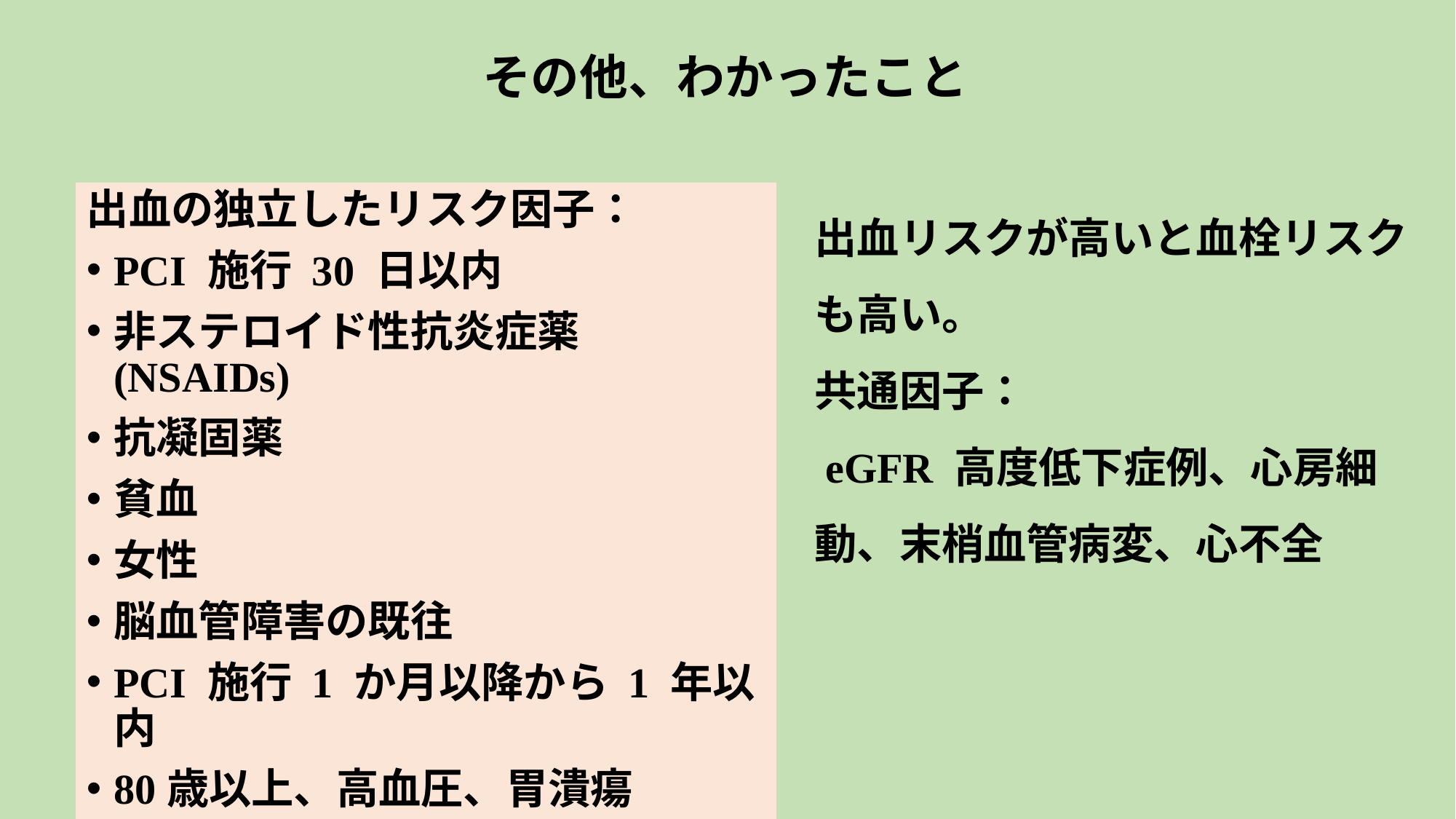

# その他、わかったこと
出血リスクが高いと血栓リスクも高い。
共通因子：
 eGFR 高度低下症例、心房細動、末梢血管病変、心不全
出血の独立したリスク因子：
PCI 施行 30 日以内
非ステロイド性抗炎症薬(NSAIDs)
抗凝固薬
貧血
女性
脳血管障害の既往
PCI 施行 1 か月以降から 1 年以内
80歳以上、高血圧、胃潰瘍